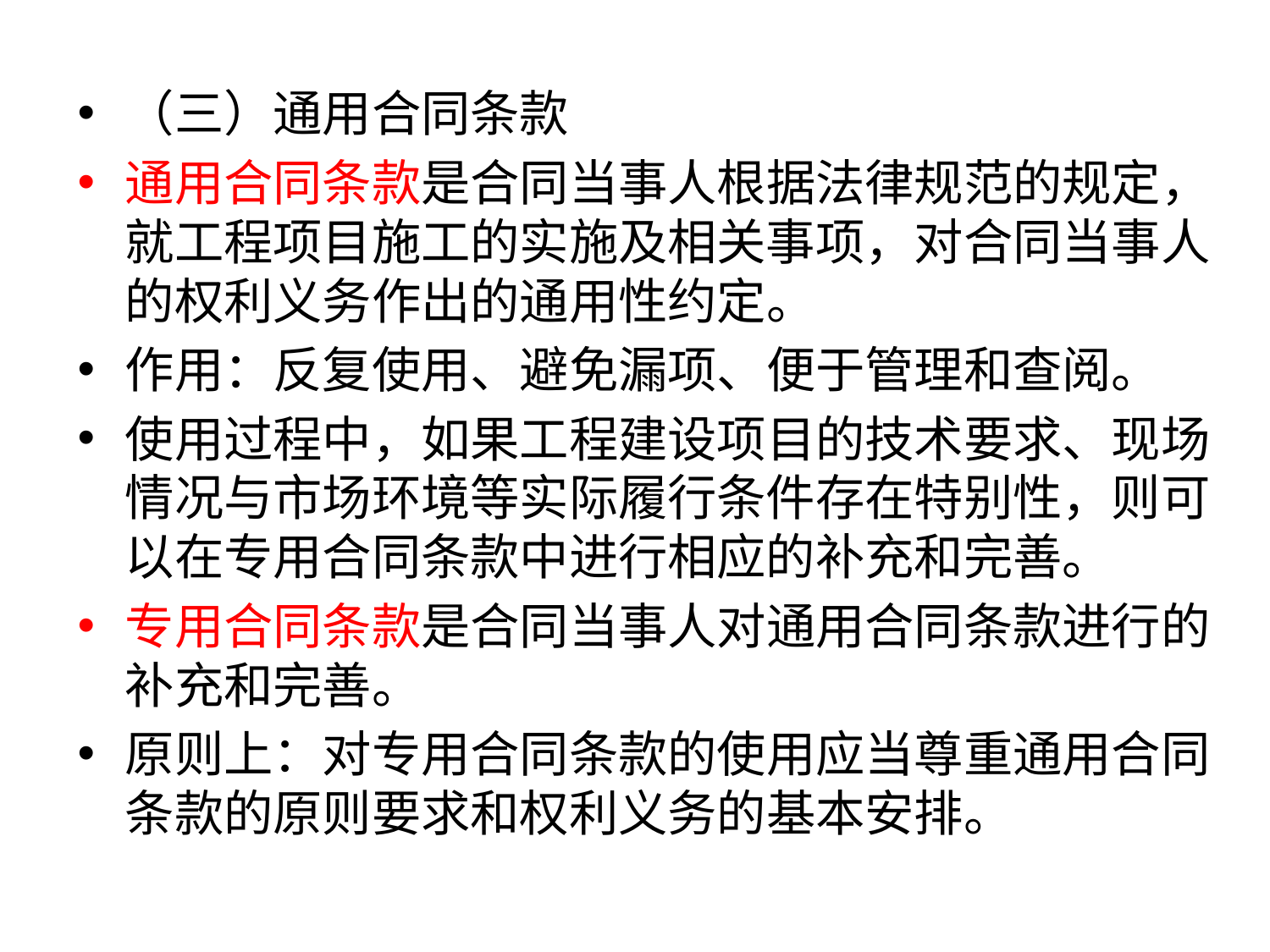

（三）通用合同条款
通用合同条款是合同当事人根据法律规范的规定，就工程项目施工的实施及相关事项，对合同当事人的权利义务作出的通用性约定。
作用：反复使用、避免漏项、便于管理和查阅。
使用过程中，如果工程建设项目的技术要求、现场情况与市场环境等实际履行条件存在特别性，则可以在专用合同条款中进行相应的补充和完善。
专用合同条款是合同当事人对通用合同条款进行的补充和完善。
原则上：对专用合同条款的使用应当尊重通用合同条款的原则要求和权利义务的基本安排。